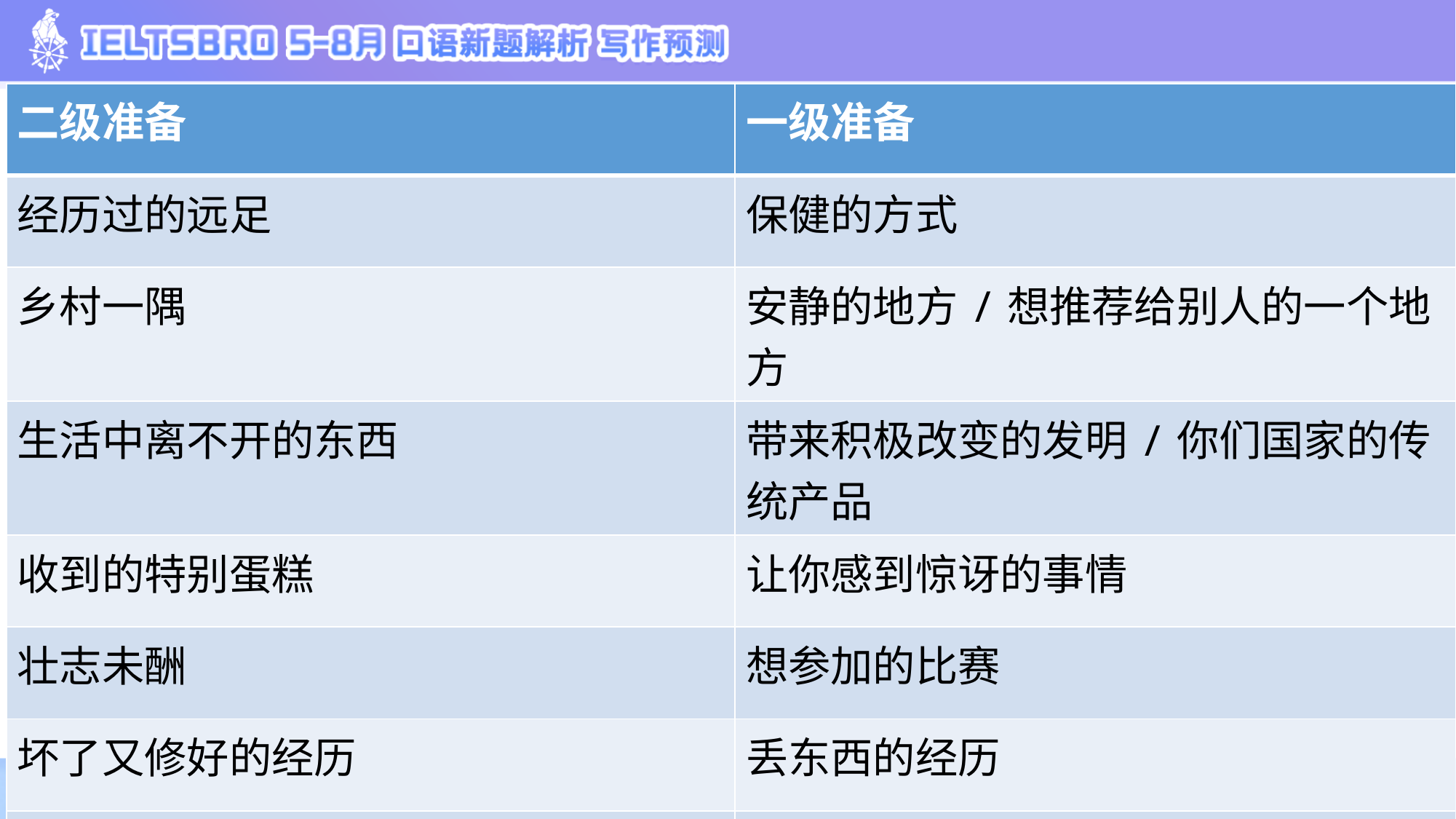

| 二级准备 | 一级准备 |
| --- | --- |
| 经历过的远足 | 保健的方式 |
| 乡村一隅 | 安静的地方/想推荐给别人的一个地方 |
| 生活中离不开的东西 | 带来积极改变的发明/你们国家的传统产品 |
| 收到的特别蛋糕 | 让你感到惊讶的事情 |
| 壮志未酬 | 想参加的比赛 |
| 坏了又修好的经历 | 丢东西的经历 |
| 经历过的远足 | 交通堵塞的经历 |